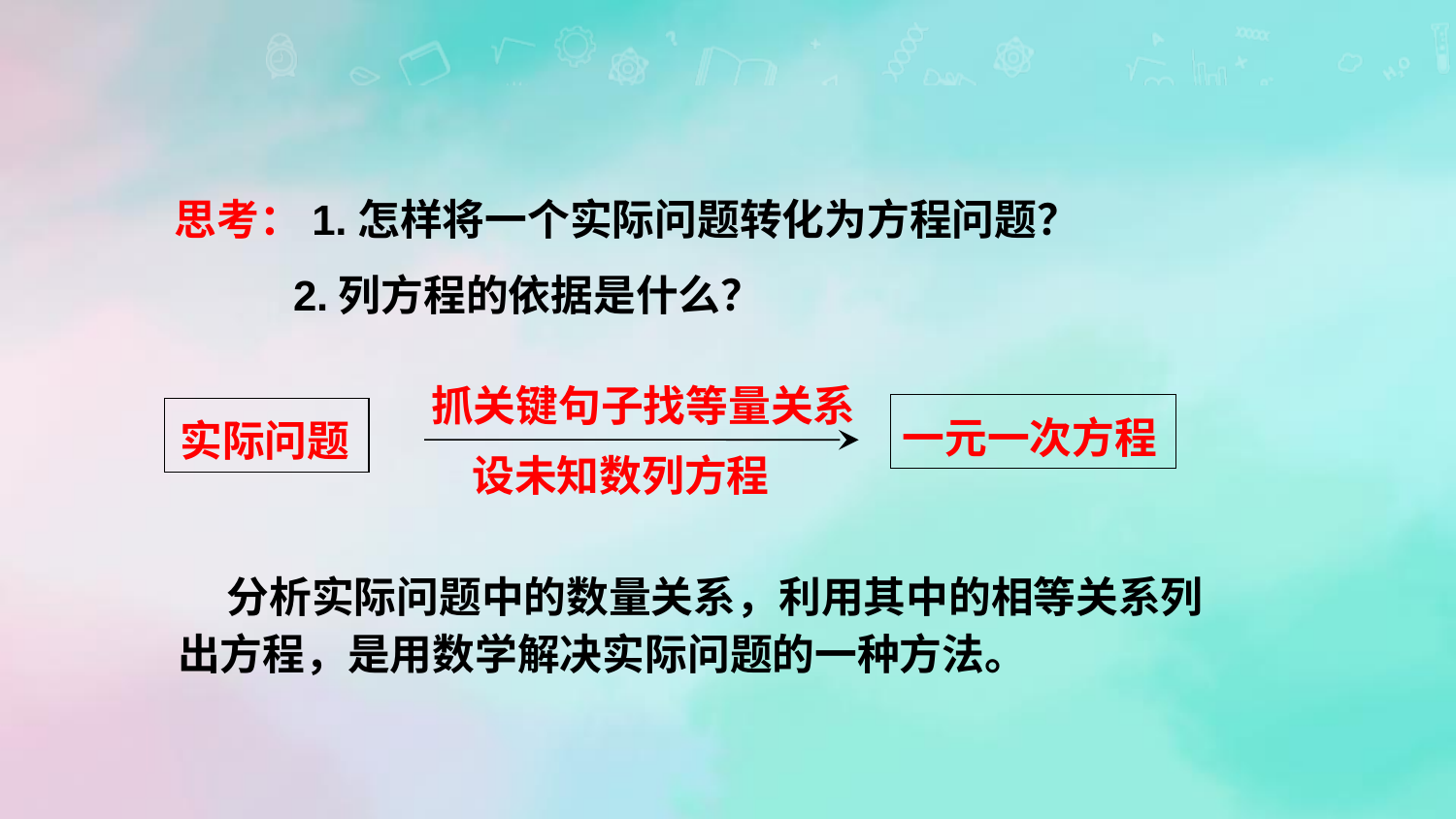

思考：1.怎样将一个实际问题转化为方程问题？
          2.列方程的依据是什么？
抓关键句子找等量关系
一元一次方程

  设未知数列方程
实际问题

    分析实际问题中的数量关系，利用其中的相等关系列出方程，是用数学解决实际问题的一种方法。